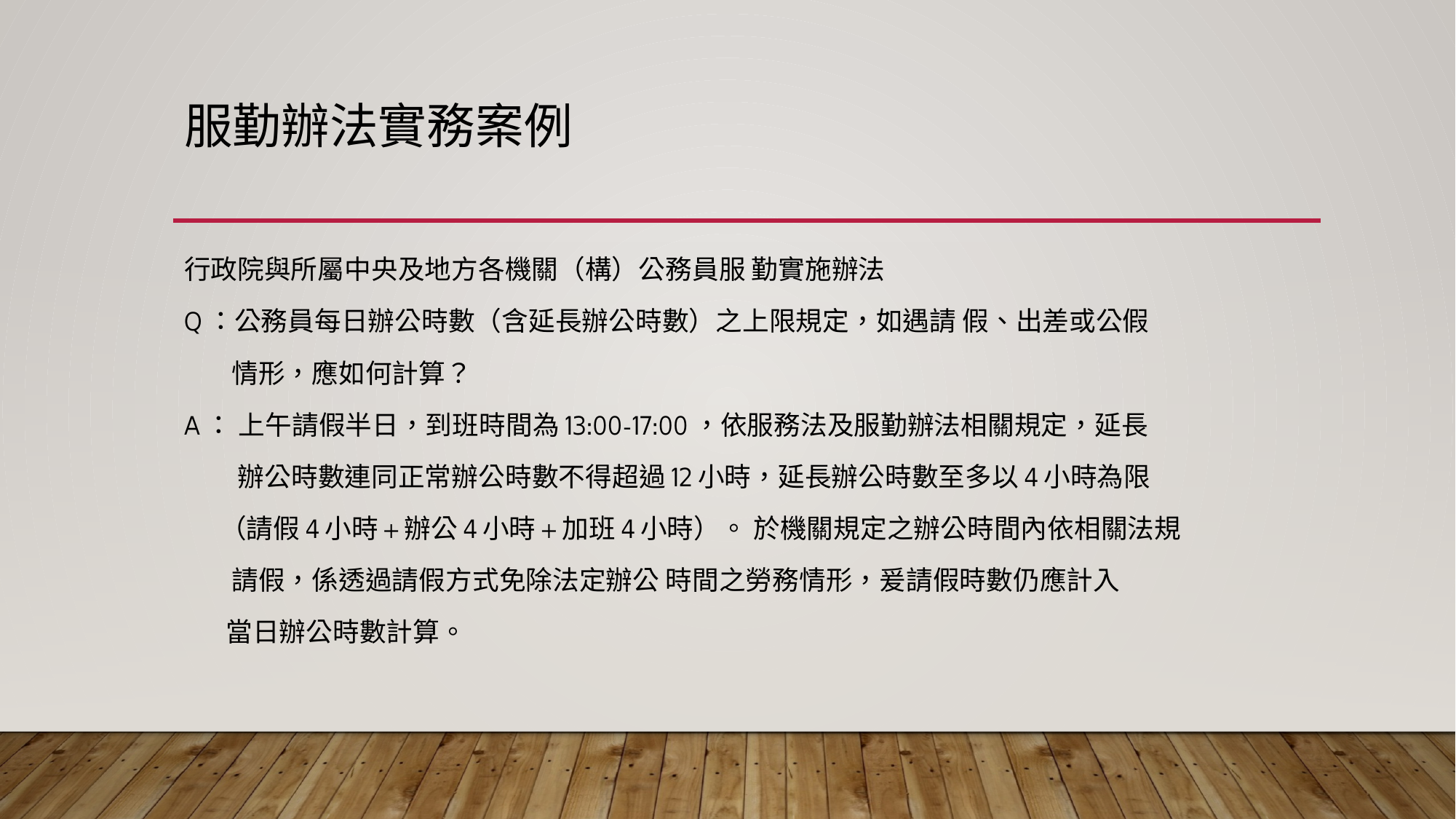

# 服勤辦法實務案例
行政院與所屬中央及地方各機關（構）公務員服 勤實施辦法
Q：公務員每日辦公時數（含延長辦公時數）之上限規定，如遇請 假、出差或公假
       情形，應如何計算？
A： 上午請假半日，到班時間為13:00‐17:00，依服務法及服勤辦法相關規定，延長
        辦公時數連同正常辦公時數不得超過12小時，延長辦公時數至多以4小時為限
     （請假4小時+辦公4小時+加班4小時）。 於機關規定之辦公時間內依相關法規
       請假，係透過請假方式免除法定辦公 時間之勞務情形，爰請假時數仍應計入
      當日辦公時數計算。